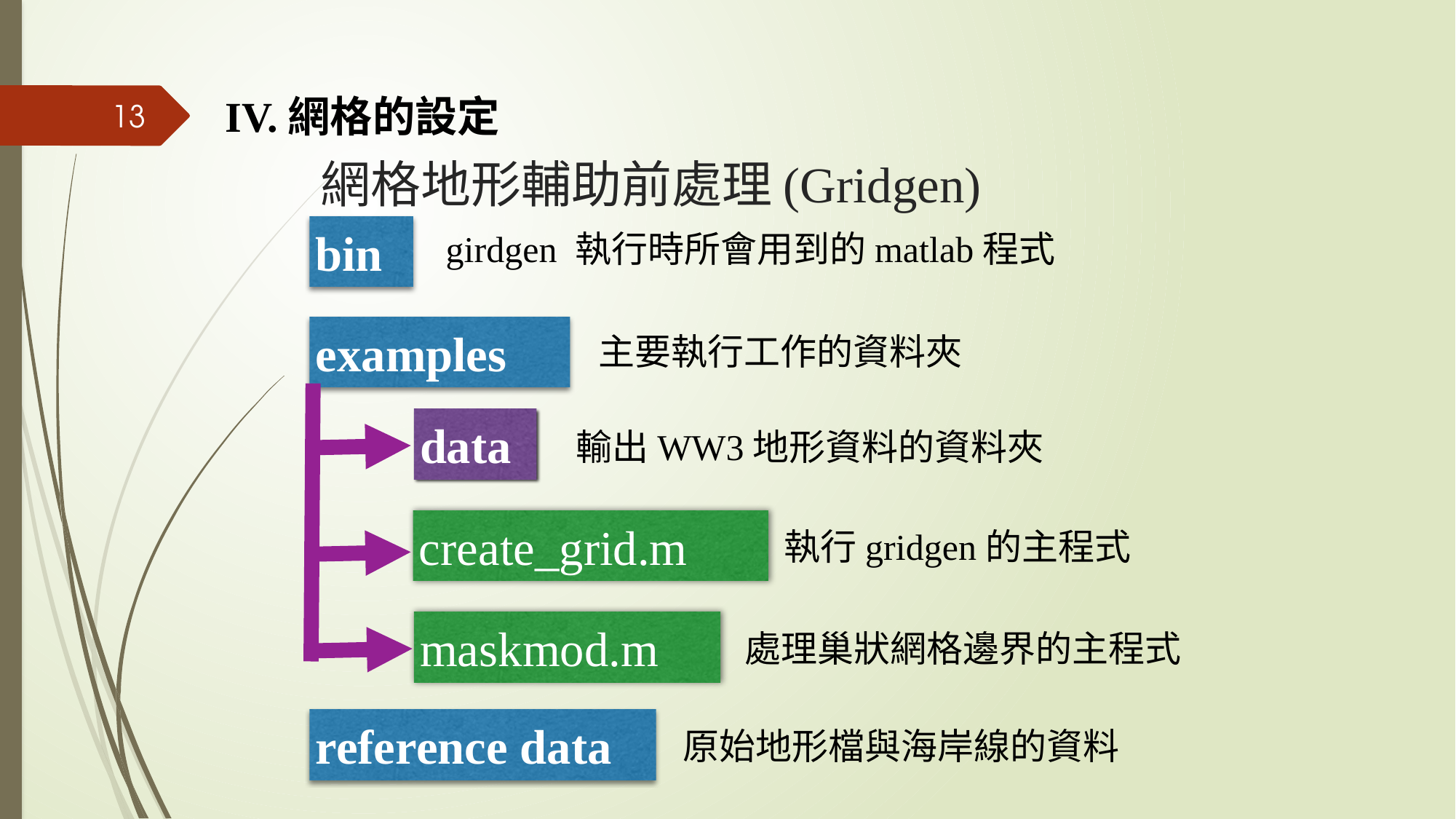

IV.網格的設定
13
# 網格地形輔助前處理(Gridgen)
bin
girdgen 執行時所會用到的matlab程式
examples
主要執行工作的資料夾

data
輸出WW3地形資料的資料夾

create_grid.m
執行gridgen的主程式

maskmod.m
處理巢狀網格邊界的主程式

reference data
原始地形檔與海岸線的資料